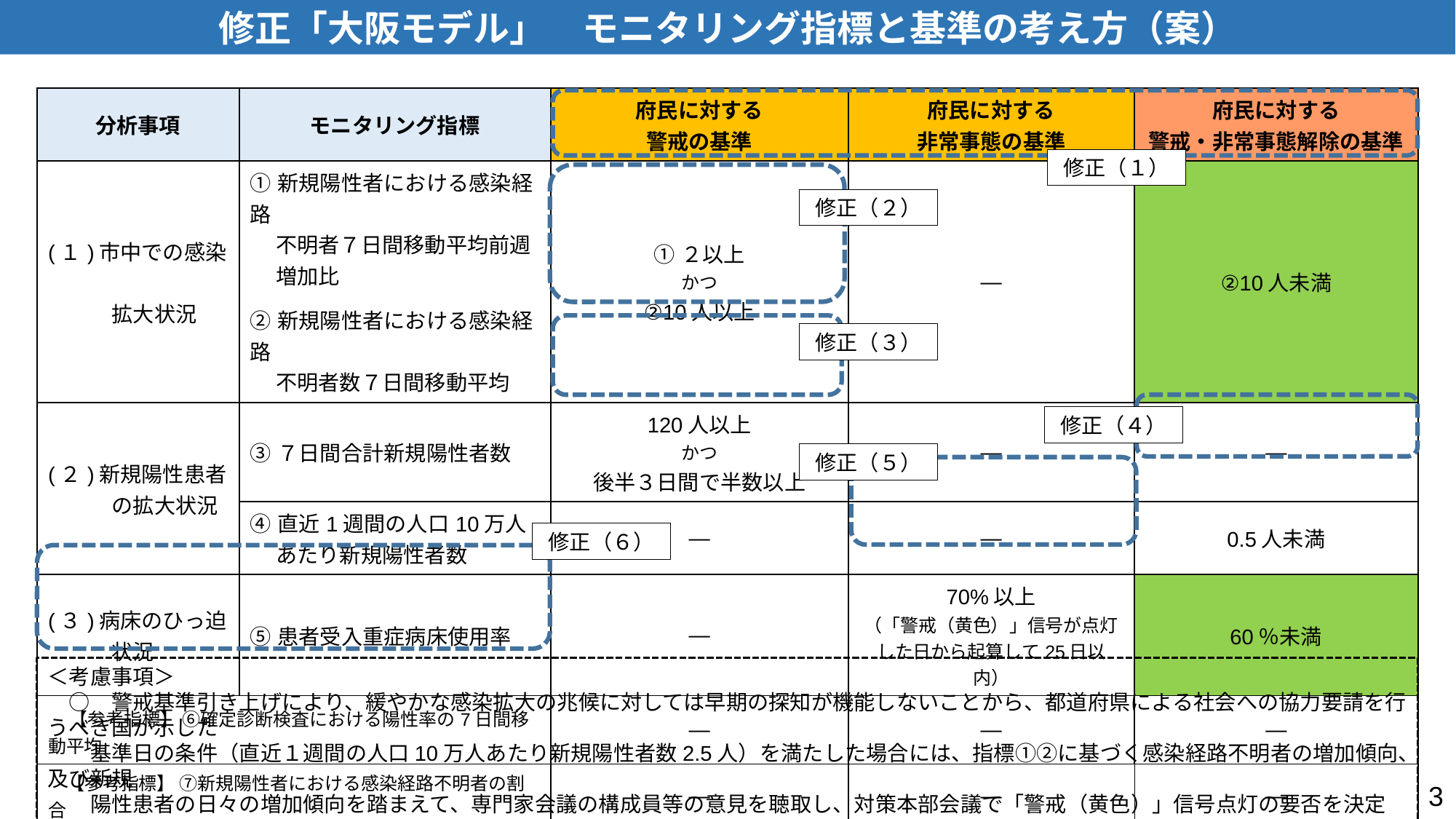

修正「大阪モデル」　モニタリング指標と基準の考え方（案）
| 分析事項 | モニタリング指標 | 府民に対する 警戒の基準 | 府民に対する 非常事態の基準 | 府民に対する 警戒・非常事態解除の基準 |
| --- | --- | --- | --- | --- |
| (１)市中での感染　 　　　拡大状況 | ①新規陽性者における感染経路　 　 不明者７日間移動平均前週 　 増加比 ②新規陽性者における感染経路 　 不明者数７日間移動平均 | ①２以上 かつ ②10人以上 | ― | ②10人未満 |
| (２)新規陽性患者 　　　の拡大状況 | ③７日間合計新規陽性者数 | 120人以上 かつ 後半３日間で半数以上 | ― | ― |
|  | ④直近1週間の人口10万人 　 あたり新規陽性者数 | ― | ― | 0.5人未満 |
| (３)病床のひっ迫 　　　状況 | ⑤患者受入重症病床使用率 | ― | 70%以上 （「警戒（黄色）」信号が点灯した日から起算して25日以内） | 60％未満 |
| 【参考指標】 ⑥確定診断検査における陽性率の7日間移動平均 |  | ― | ― | ― |
| 【参考指標】 ⑦新規陽性者における感染経路不明者の割合 |  | ― | ― | ― |

修正（１）

修正（２）

修正（３）

修正（４）
修正（５）

修正（６）

＜考慮事項＞
　○　警戒基準引き上げにより、緩やかな感染拡大の兆候に対しては早期の探知が機能しないことから、都道府県による社会への協力要請を行うべき国が示した
　　基準日の条件（直近１週間の人口10万人あたり新規陽性者数2.5人）を満たした場合には、指標①②に基づく感染経路不明者の増加傾向、及び新規
　　陽性患者の日々の増加傾向を踏まえて、専門家会議の構成員等の意見を聴取し、対策本部会議で「警戒（黄色）」信号点灯の要否を決定するものとする。

　○　国による緊急事態宣言が出された場合、対策本部会議で「非常事態（赤色）」信号点灯の要否を決定するものとする。
3